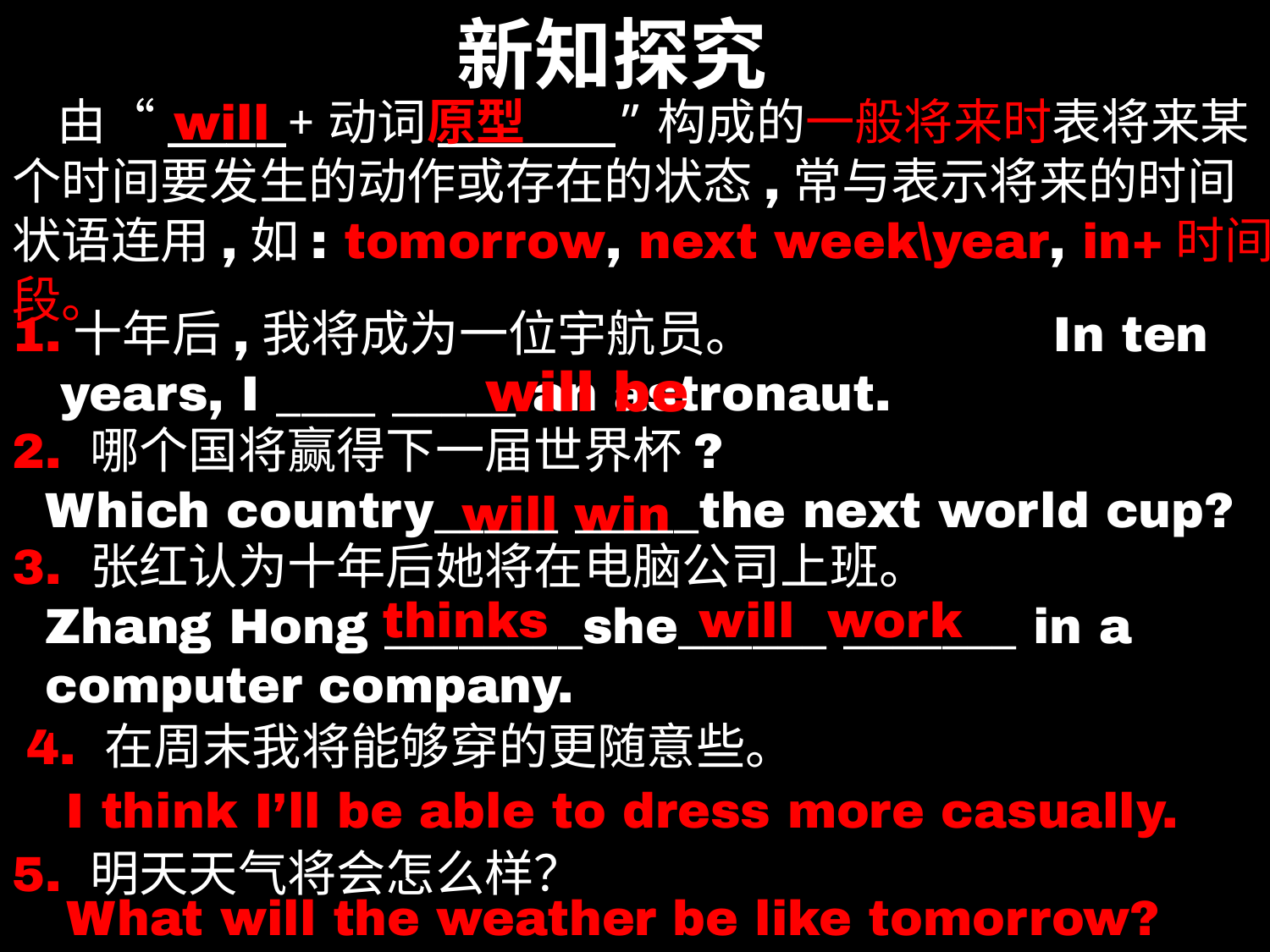

新知探究
   由“____+动词______”构成的一般将来时表将来某个时间要发生的动作或存在的状态,常与表示将来的时间状语连用,如: tomorrow, next week\year, in+时间段。。
will
原型

1.十年后,我将成为一位宇航员。                          In ten years, I ____ _____ an astronaut.

will be
2. 哪个国将赢得下一届世界杯?
  Which country_____ _____the next world cup?
will win
3. 张红认为十年后她将在电脑公司上班。
  Zhang Hong ________she______ _______ in a
  computer company.
thinks
will  work
4. 在周末我将能够穿的更随意些。
I think I’ll be able to dress more casually.
5. 明天天气将会怎么样？
What will the weather be like tomorrow?